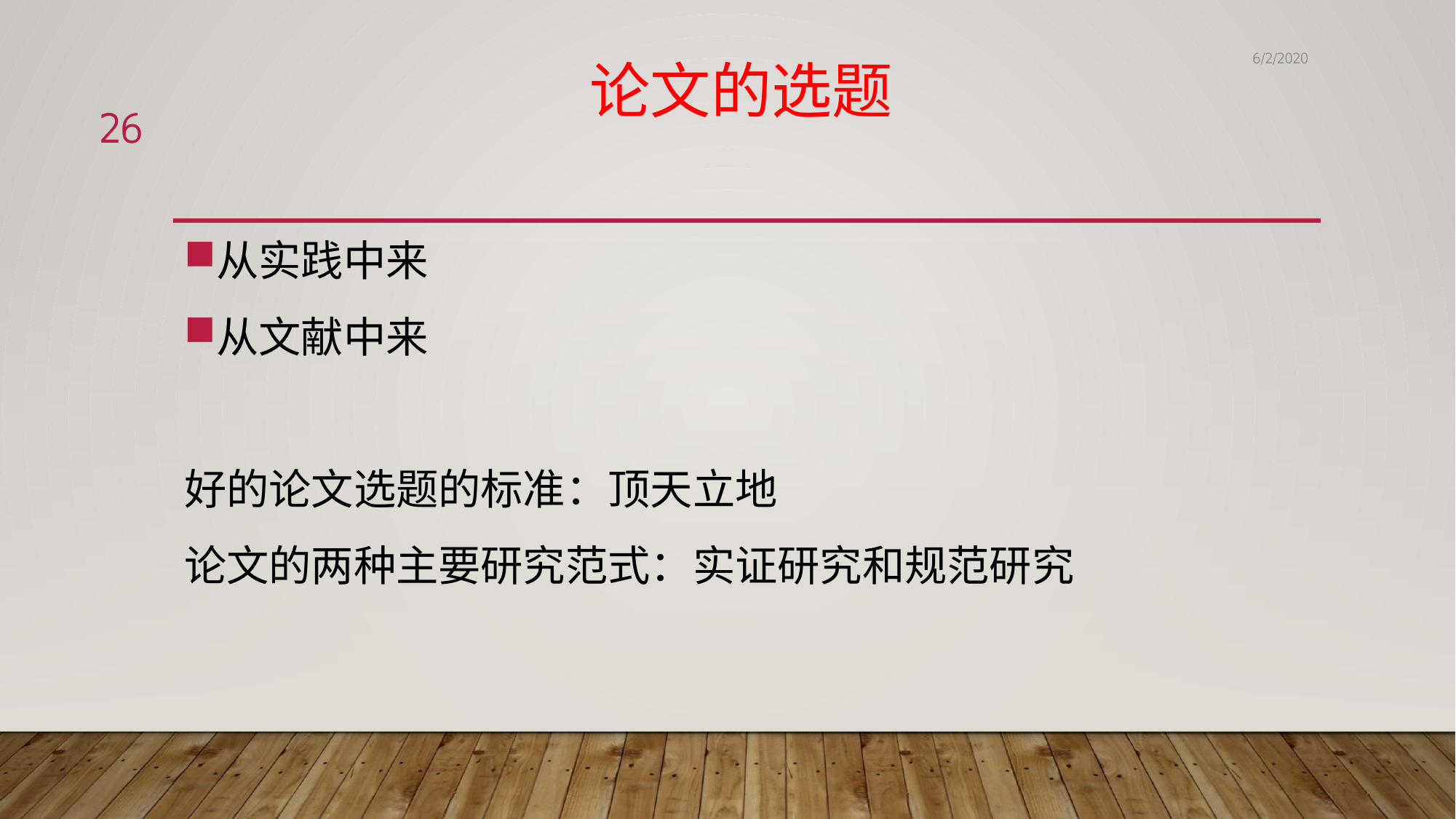

6/2/2020
# 论文的选题
26
从实践中来
从文献中来

好的论文选题的标准：顶天立地
论文的两种主要研究范式：实证研究和规范研究